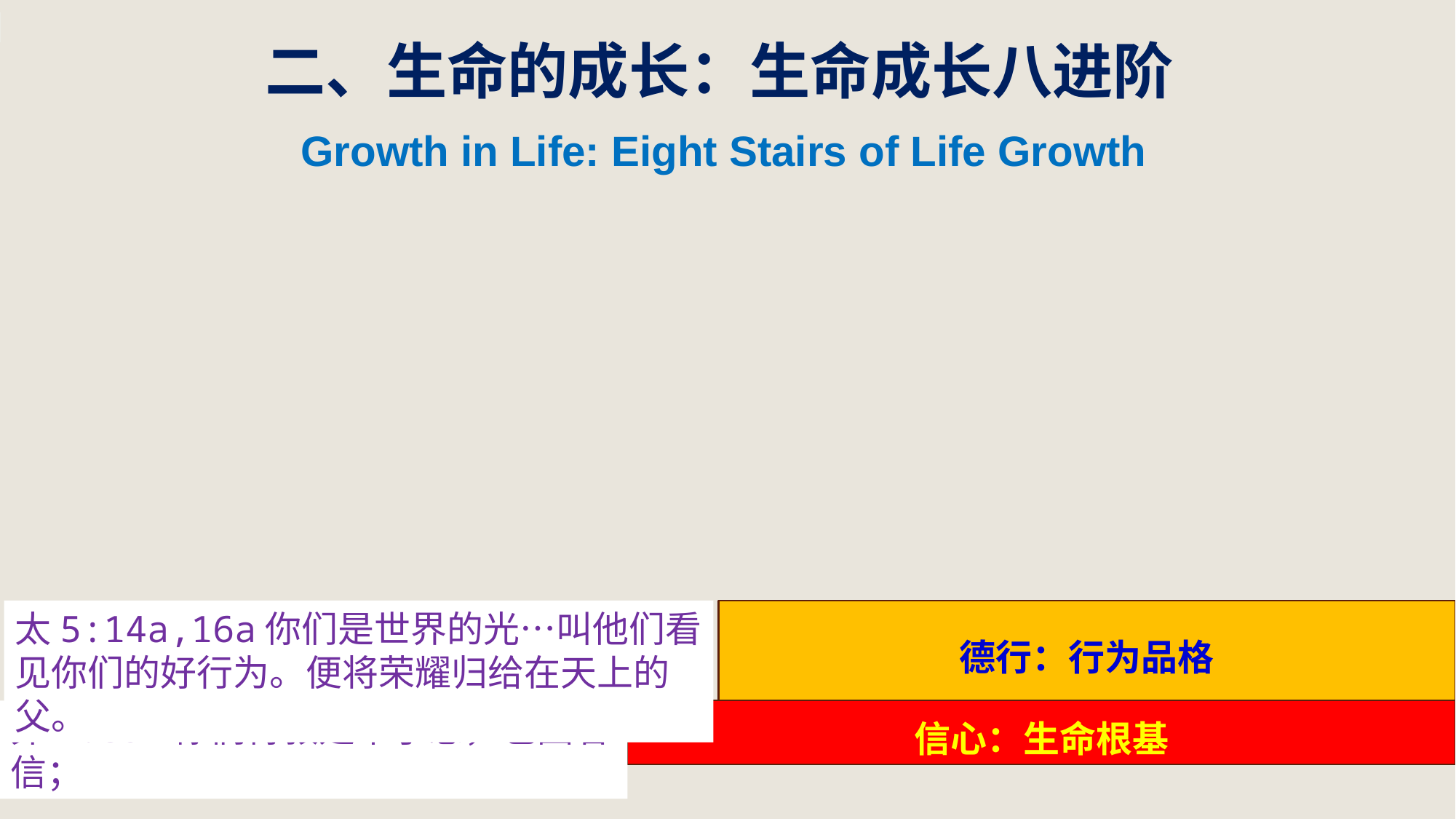

二、生命的成长：生命成长八进阶
               Growth in Life: Eight Stairs of Life Growth
太5:14a,16a你们是世界的光…叫他们看见你们的好行为。便将荣耀归给在天上的父。

德行：行为品格

弗2:8a 你们得救是本乎恩，也因着信；

信心：生命根基